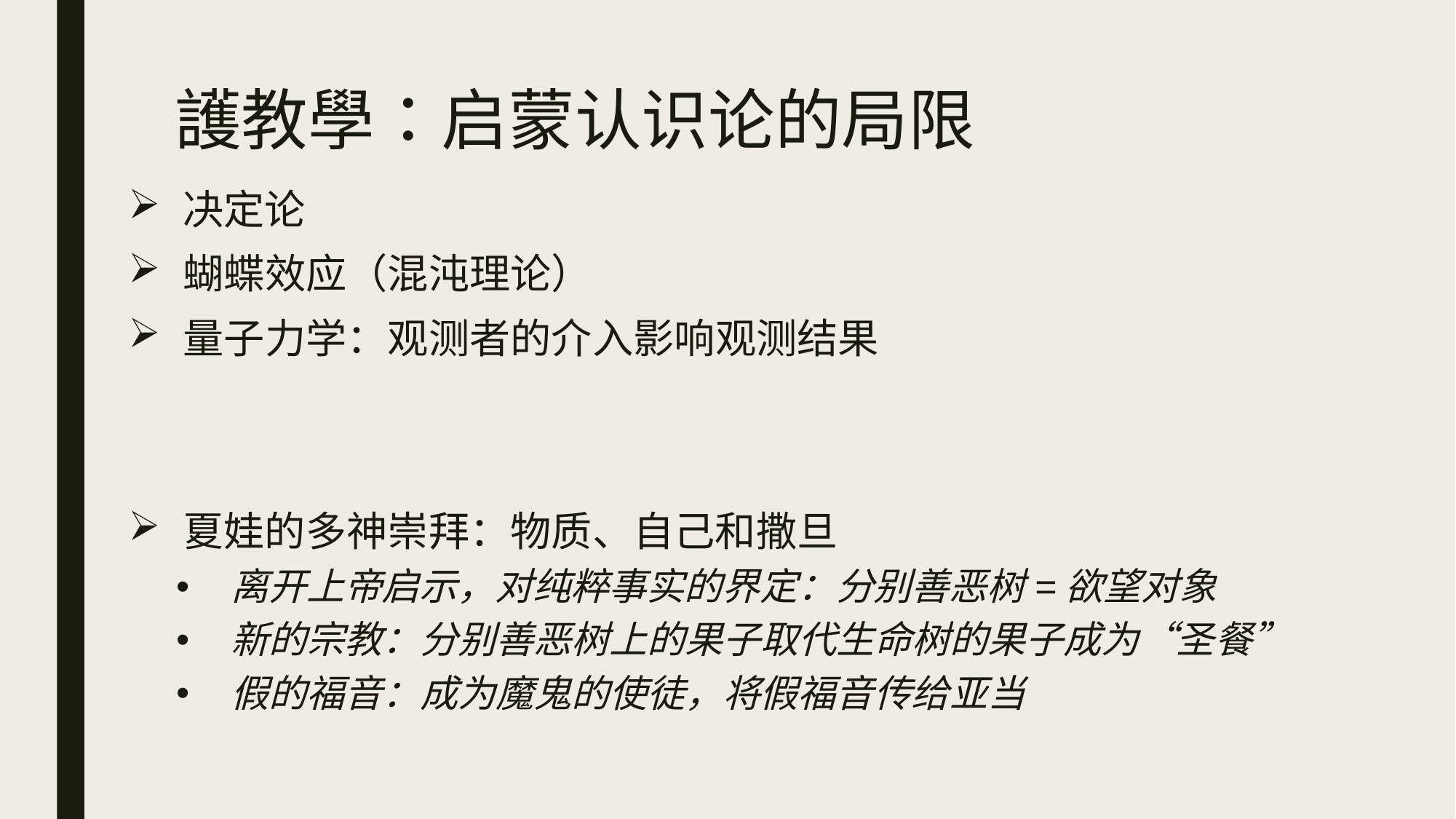

# 護教學：启蒙认识论的局限
决定论
蝴蝶效应（混沌理论）
量子力学：观测者的介入影响观测结果

夏娃的多神崇拜：物质、自己和撒旦
离开上帝启示，对纯粹事实的界定：分别善恶树=欲望对象
新的宗教：分别善恶树上的果子取代生命树的果子成为“圣餐”
假的福音：成为魔鬼的使徒，将假福音传给亚当